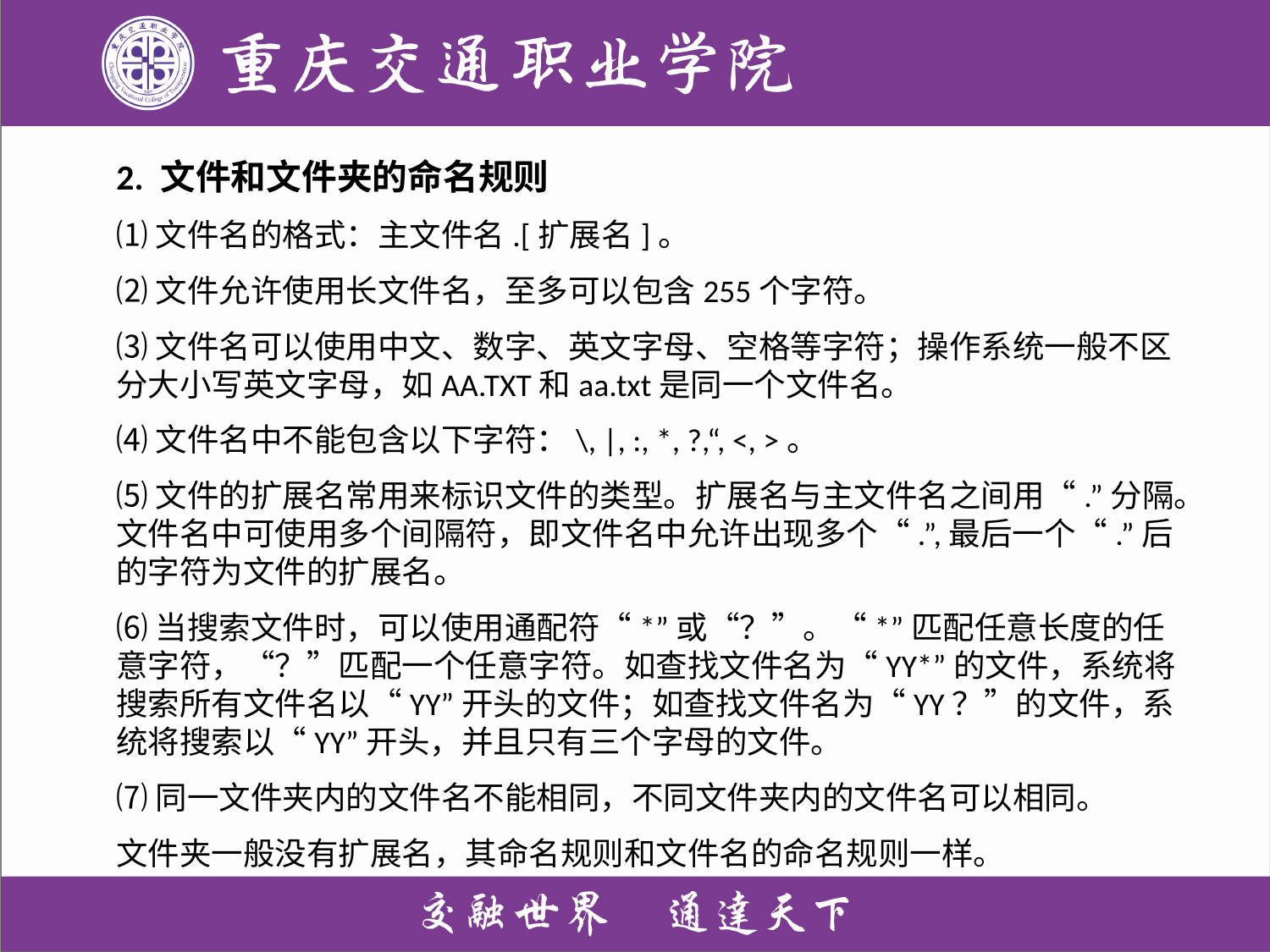

2. 文件和文件夹的命名规则
⑴文件名的格式：主文件名.[扩展名]。
⑵文件允许使用长文件名，至多可以包含255个字符。
⑶文件名可以使用中文、数字、英文字母、空格等字符；操作系统一般不区分大小写英文字母，如AA.TXT和aa.txt是同一个文件名。
⑷文件名中不能包含以下字符：\, |, :, *, ?,“, <, >。
⑸文件的扩展名常用来标识文件的类型。扩展名与主文件名之间用“.”分隔。文件名中可使用多个间隔符，即文件名中允许出现多个“.”,最后一个“.”后的字符为文件的扩展名。
⑹当搜索文件时，可以使用通配符“*”或“？”。“*”匹配任意长度的任意字符，“？”匹配一个任意字符。如查找文件名为“YY*”的文件，系统将搜索所有文件名以“YY”开头的文件；如查找文件名为“YY？”的文件，系统将搜索以“YY”开头，并且只有三个字母的文件。
⑺同一文件夹内的文件名不能相同，不同文件夹内的文件名可以相同。
文件夹一般没有扩展名，其命名规则和文件名的命名规则一样。